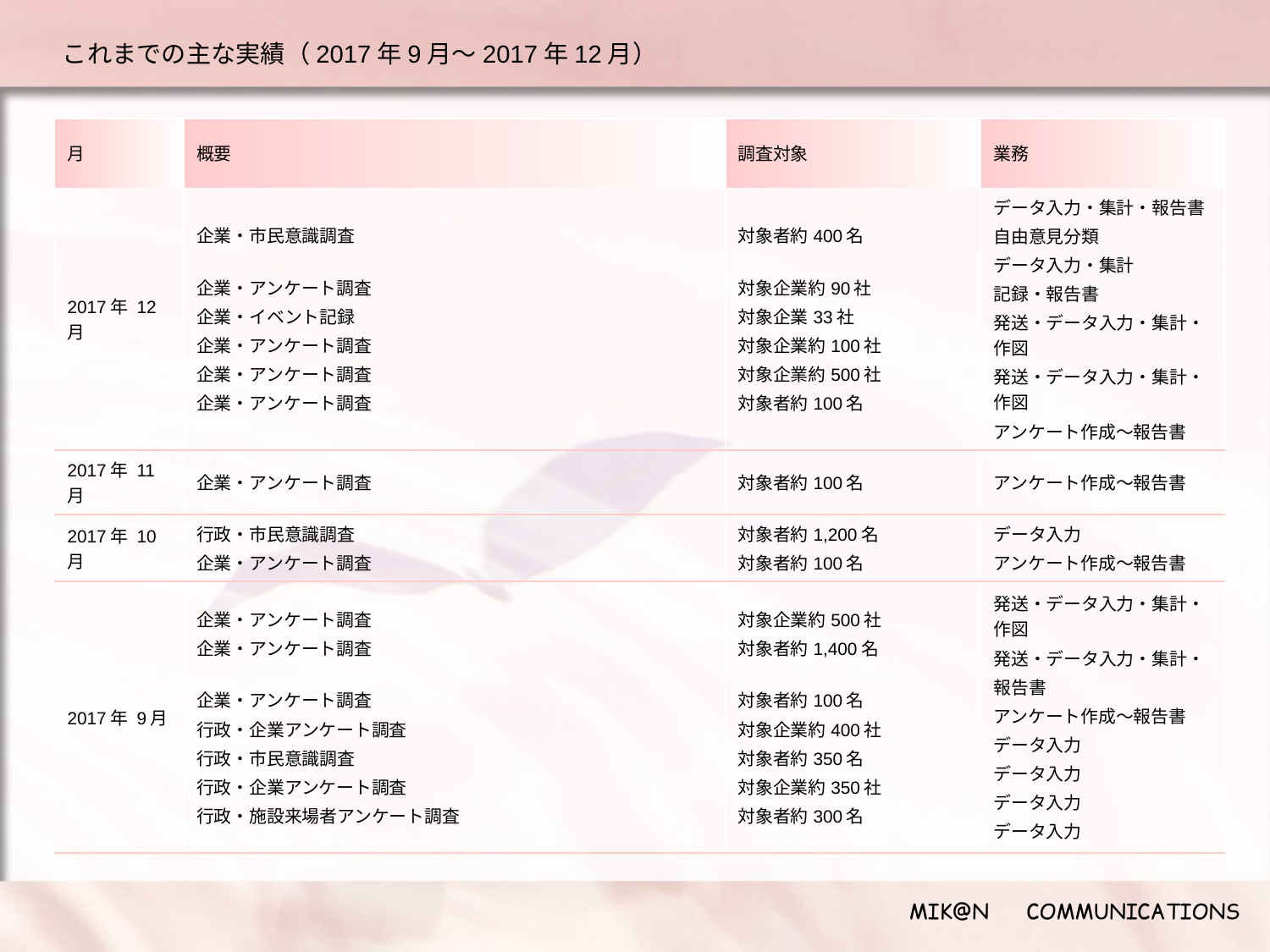

# これまでの主な実績（2017年9月～2017年12月）
| 月 | 概要 | 調査対象 | 業務 |
| --- | --- | --- | --- |
| 2017年 12月 | 企業・市民意識調査 企業・アンケート調査 企業・イベント記録 企業・アンケート調査 企業・アンケート調査 企業・アンケート調査 | 対象者約400名 対象企業約90社 対象企業33社 対象企業約100社 対象企業約500社 対象者約100名 | データ入力・集計・報告書 自由意見分類 データ入力・集計 記録・報告書 発送・データ入力・集計・作図 発送・データ入力・集計・作図 アンケート作成～報告書 |
| 2017年 11月 | 企業・アンケート調査 | 対象者約100名 | アンケート作成～報告書 |
| 2017年 10月 | 行政・市民意識調査 企業・アンケート調査 | 対象者約1,200名 対象者約100名 | データ入力 アンケート作成～報告書 |
| 2017年 9月 | 企業・アンケート調査 企業・アンケート調査 企業・アンケート調査 行政・企業アンケート調査 行政・市民意識調査 行政・企業アンケート調査 行政・施設来場者アンケート調査 | 対象企業約500社 対象者約1,400名 対象者約100名 対象企業約400社 対象者約350名 対象企業約350社 対象者約300名 | 発送・データ入力・集計・作図 発送・データ入力・集計・ 報告書 アンケート作成～報告書 データ入力 データ入力 データ入力 データ入力 |

MIK@N 　COMMUNICATIONS